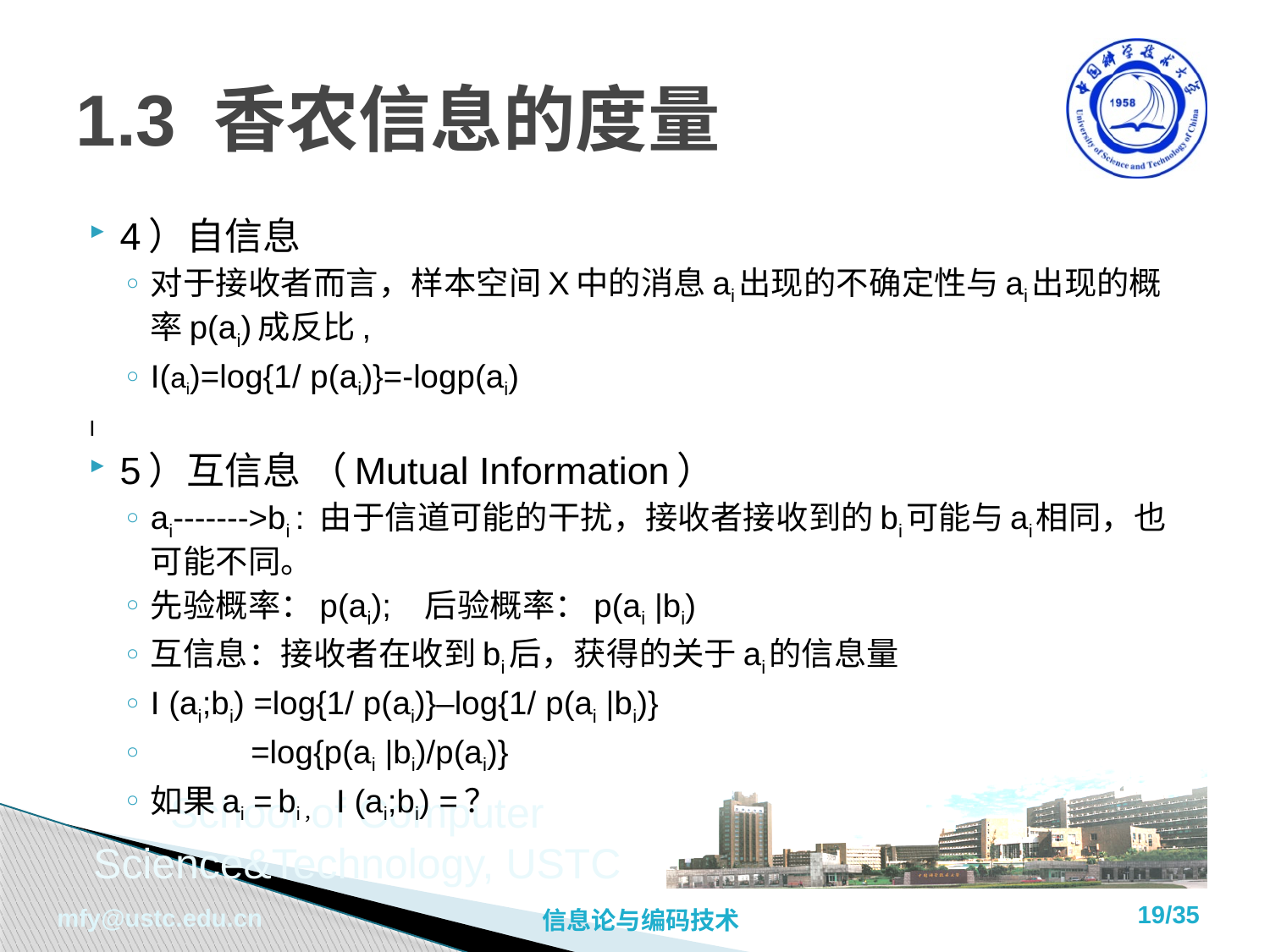

# 1.3 香农信息的度量
4）自信息
对于接收者而言，样本空间X中的消息ai出现的不确定性与ai出现的概率p(ai)成反比,
I(ai)=log{1/ p(ai)}=-logp(ai)
I
5）互信息 （Mutual Information）
ai------->bi : 由于信道可能的干扰，接收者接收到的bi可能与ai相同，也可能不同。
先验概率：p(ai);   后验概率：p(ai |bi)
互信息：接收者在收到bi后，获得的关于ai的信息量
I (ai;bi) =log{1/ p(ai)}–log{1/ p(ai |bi)}
           =log{p(ai |bi)/p(ai)}
如果ai = bi， I (ai;bi) =？